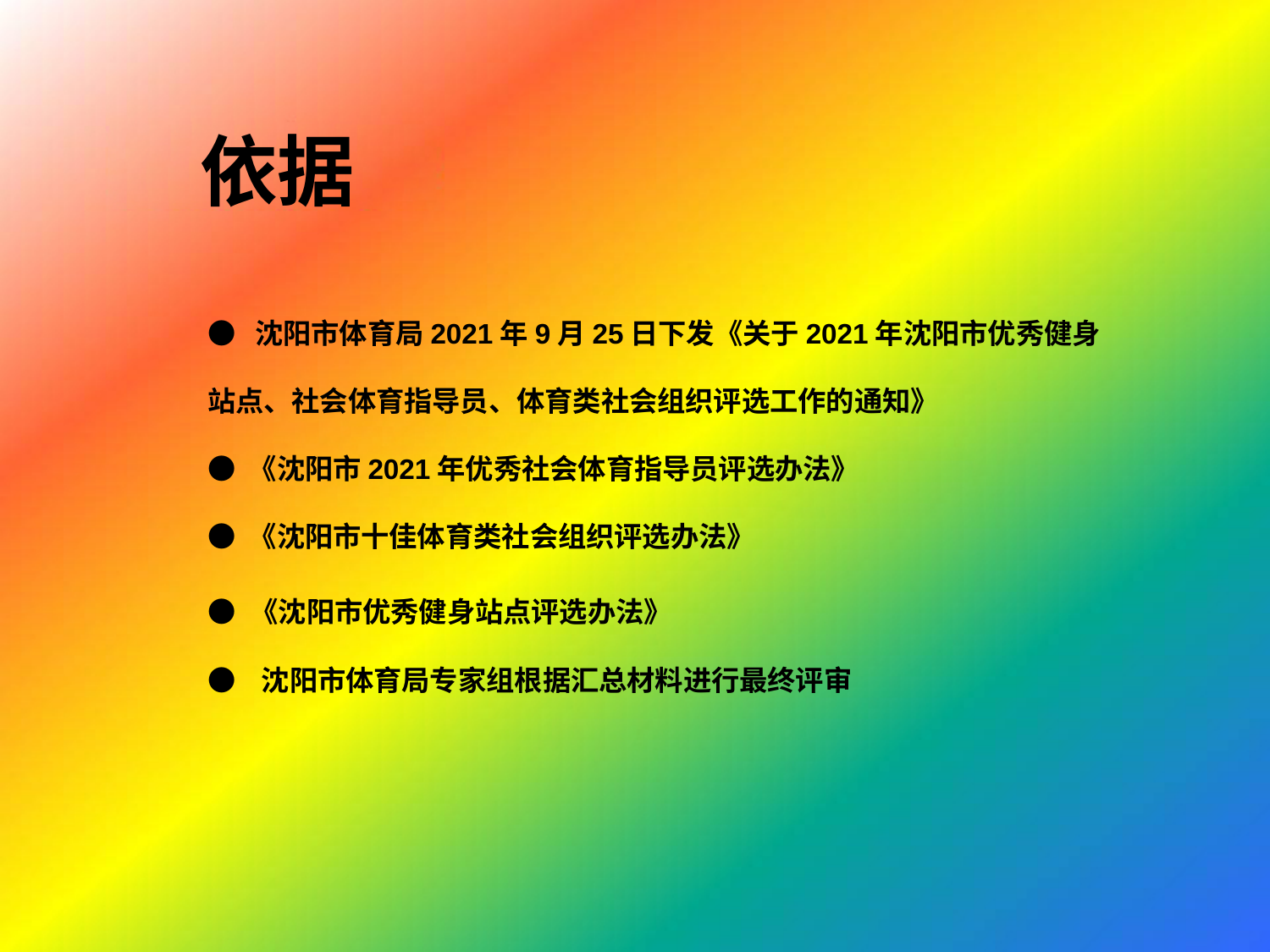

依据
●  沈阳市体育局2021年9月25日下发《关于2021年沈阳市优秀健身站点、社会体育指导员、体育类社会组织评选工作的通知》
● 《沈阳市2021年优秀社会体育指导员评选办法》
● 《沈阳市十佳体育类社会组织评选办法》
● 《沈阳市优秀健身站点评选办法》
●   沈阳市体育局专家组根据汇总材料进行最终评审